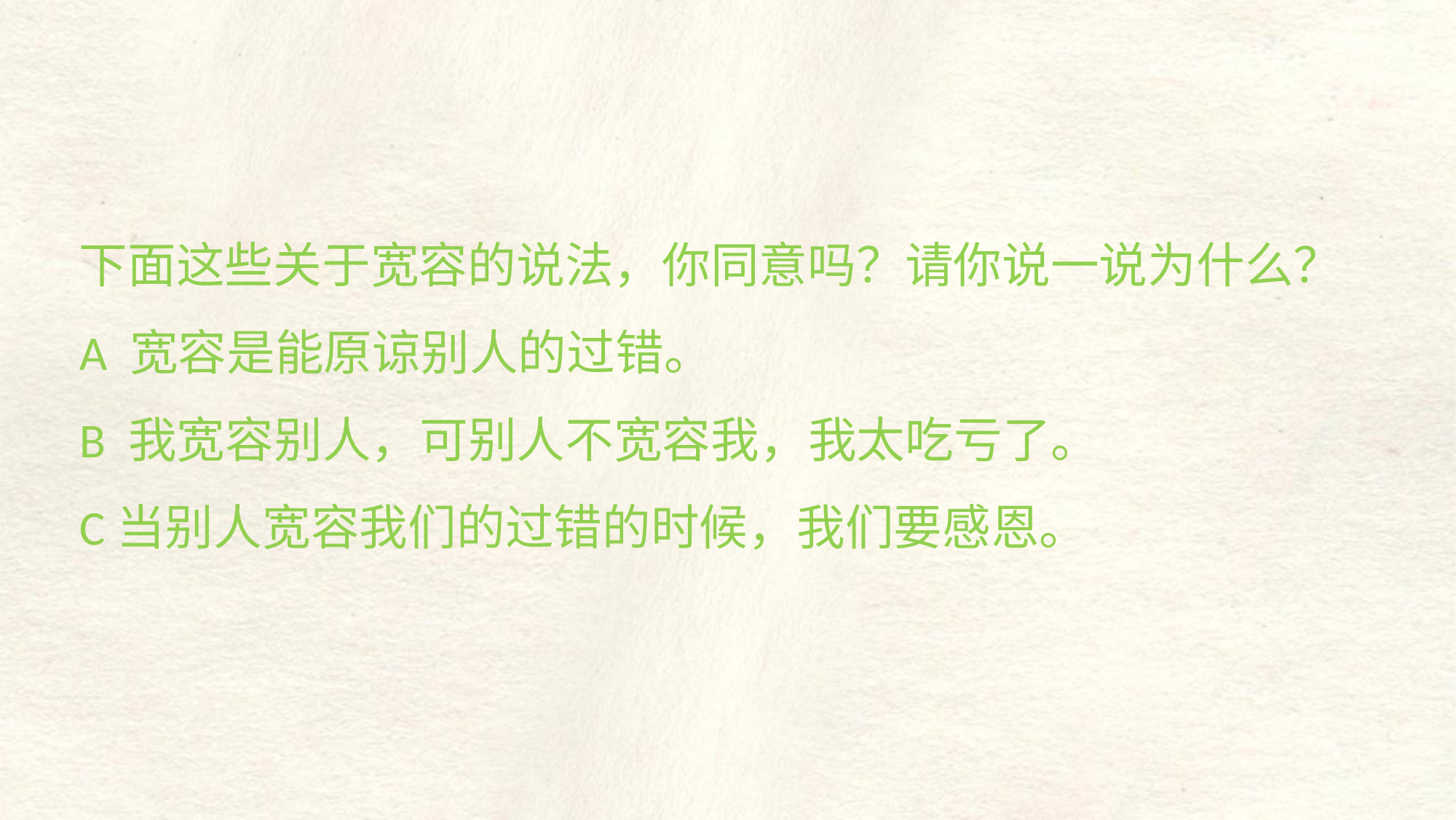

下面这些关于宽容的说法，你同意吗？请你说一说为什么？
A 宽容是能原谅别人的过错。
B 我宽容别人，可别人不宽容我，我太吃亏了。
C当别人宽容我们的过错的时候，我们要感恩。